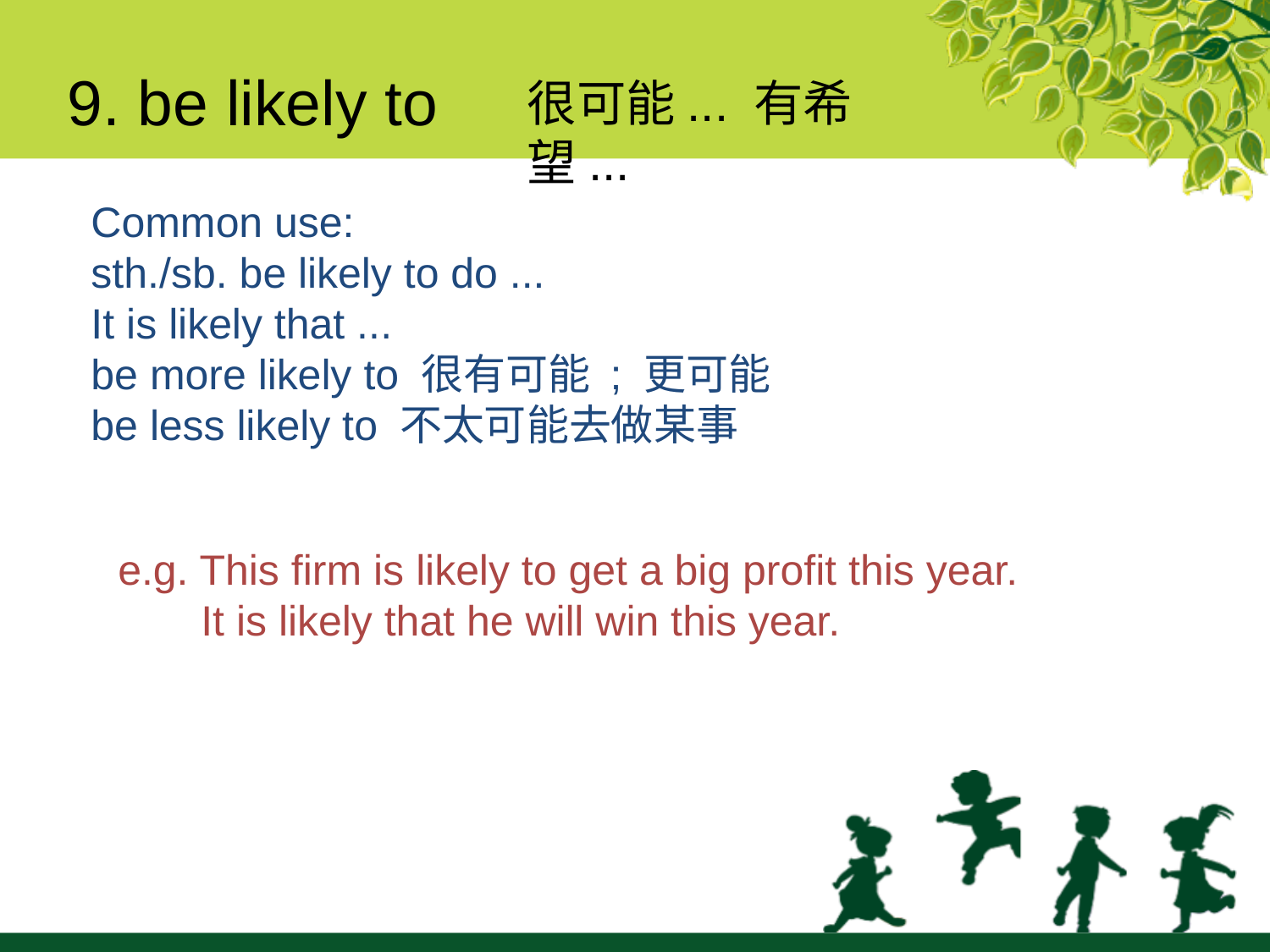

9. be likely to
很可能... 有希望...
Common use:
sth./sb. be likely to do ...
It is likely that ...
be more likely to 很有可能 ; 更可能
be less likely to 不太可能去做某事
e.g. This firm is likely to get a big profit this year.
       It is likely that he will win this year.